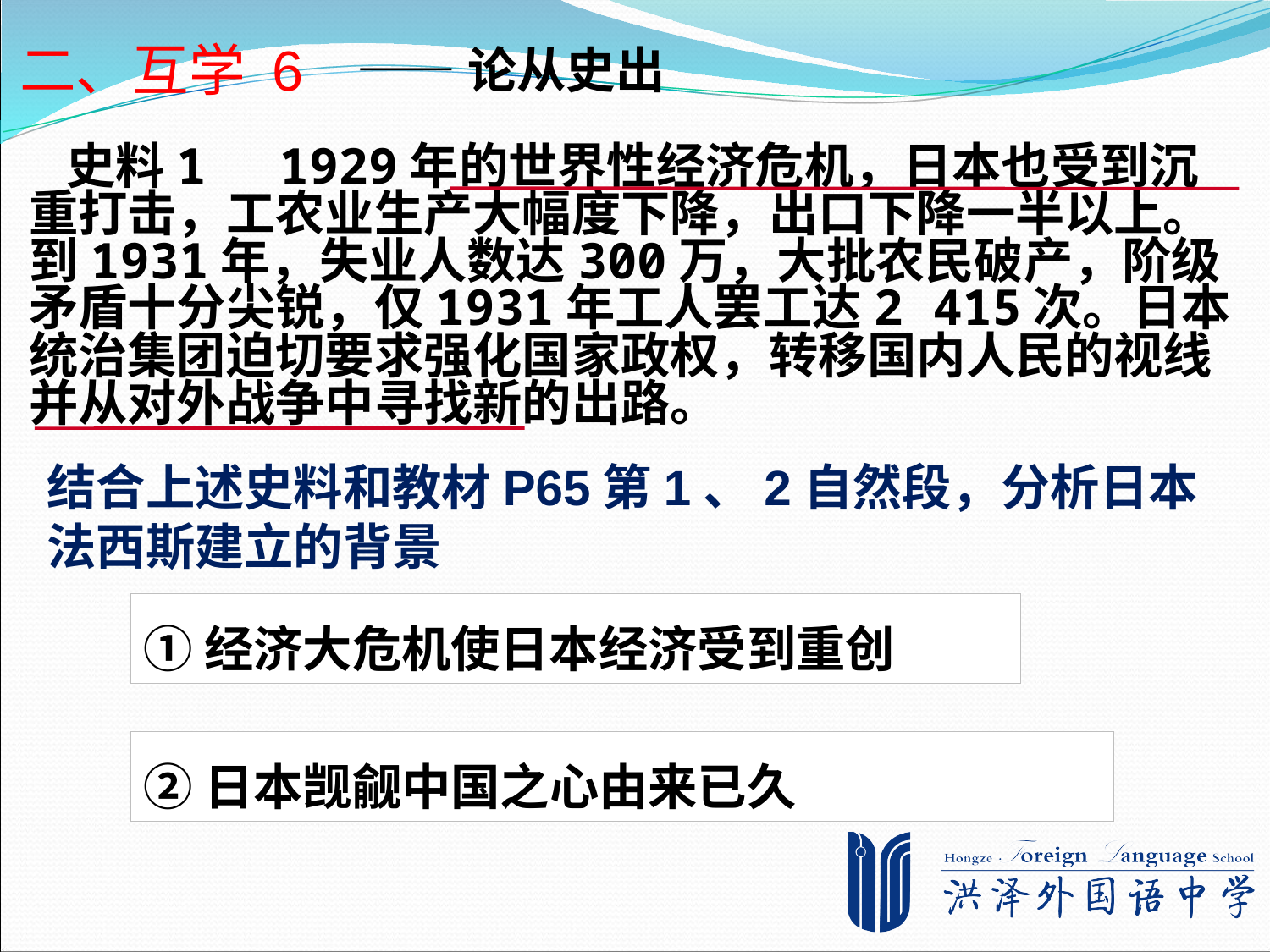

二、互学 6
——论从史出
史料1　1929年的世界性经济危机，日本也受到沉重打击，工农业生产大幅度下降，出口下降一半以上。到1931年，失业人数达300万，大批农民破产，阶级矛盾十分尖锐，仅1931年工人罢工达2 415次。日本统治集团迫切要求强化国家政权，转移国内人民的视线并从对外战争中寻找新的出路。
结合上述史料和教材P65第1、2自然段，分析日本法西斯建立的背景
①经济大危机使日本经济受到重创
②日本觊觎中国之心由来已久